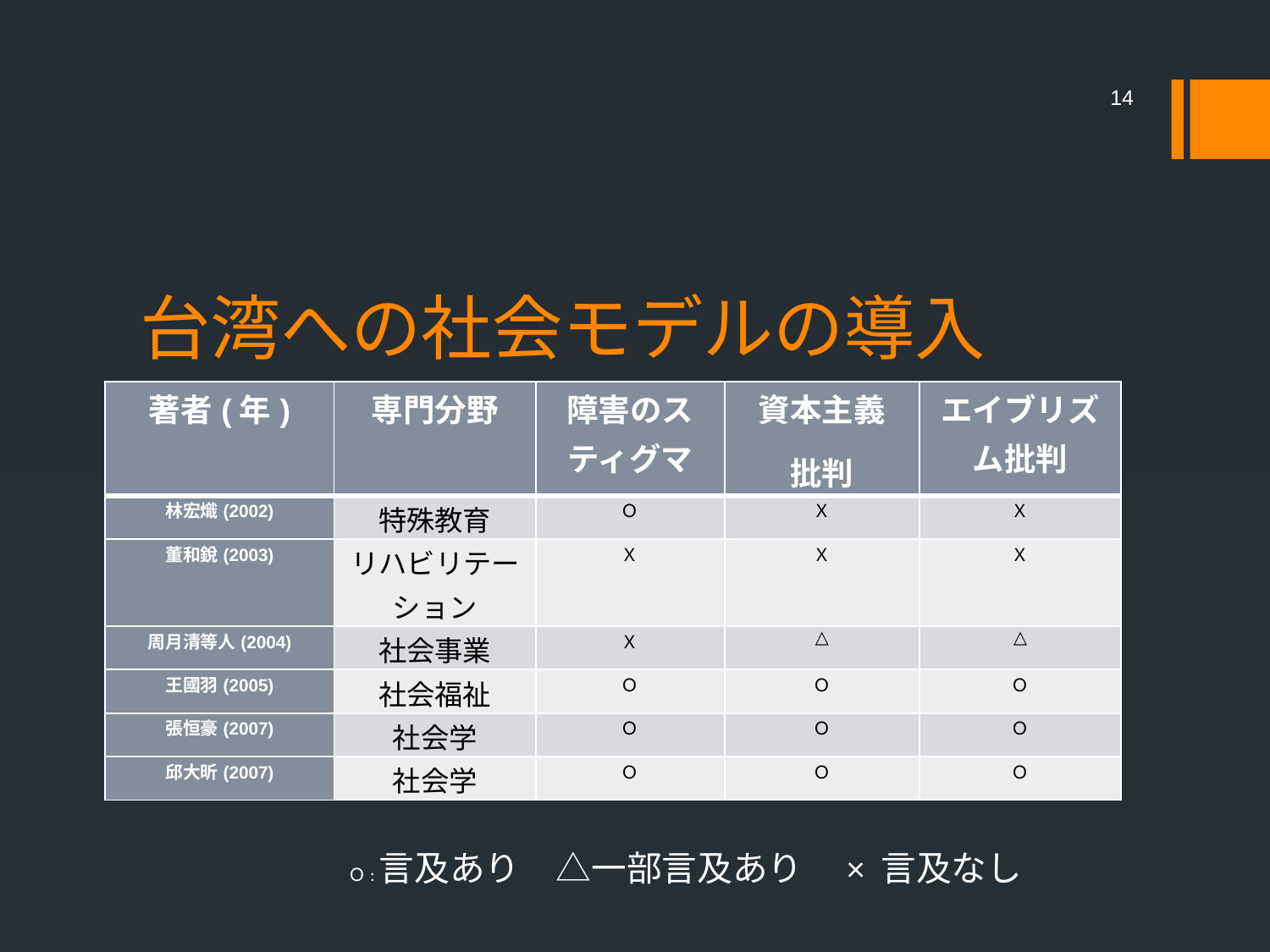

14
# 台湾への社会モデルの導入
| 著者(年) | 専門分野 | 障害のスティグマ | 資本主義 批判 | エイブリズム批判 |
| --- | --- | --- | --- | --- |
| 林宏熾(2002) | 特殊教育 | Ｏ | Ｘ | Ｘ |
| 董和銳(2003) | リハビリテーション | Ｘ | Ｘ | Ｘ |
| 周月清等人(2004) | 社会事業 | Ｘ | △ | △ |
| 王國羽(2005) | 社会福祉 | Ｏ | Ｏ | Ｏ |
| 張恒豪(2007) | 社会学 | Ｏ | Ｏ | Ｏ |
| 邱大昕(2007) | 社会学 | Ｏ | Ｏ | Ｏ |
Ｏ:言及あり　△一部言及あり　× 言及なし